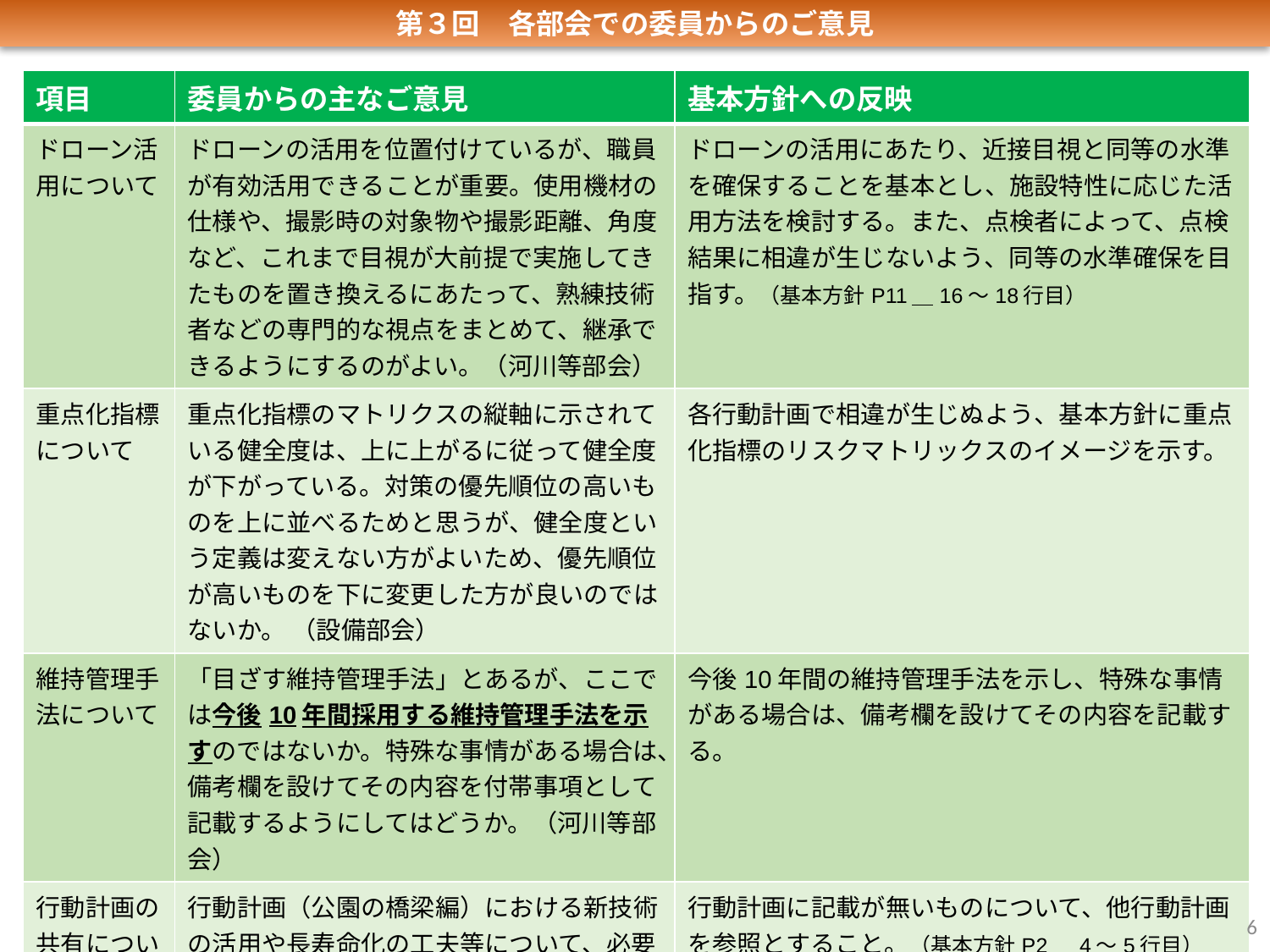

第３回　各部会での委員からのご意見
| 項目 | 委員からの主なご意見 | 基本方針への反映 |
| --- | --- | --- |
| ドローン活用について | ドローンの活用を位置付けているが、職員が有効活用できることが重要。使用機材の仕様や、撮影時の対象物や撮影距離、角度など、これまで目視が大前提で実施してきたものを置き換えるにあたって、熟練技術者などの専門的な視点をまとめて、継承できるようにするのがよい。（河川等部会） | ドローンの活用にあたり、近接目視と同等の水準を確保することを基本とし、施設特性に応じた活用方法を検討する。また、点検者によって、点検結果に相違が生じないよう、同等の水準確保を目指す。（基本方針P11＿16～18行目） |
| 重点化指標について | 重点化指標のマトリクスの縦軸に示されている健全度は、上に上がるに従って健全度が下がっている。対策の優先順位の高いものを上に並べるためと思うが、健全度という定義は変えない方がよいため、優先順位が高いものを下に変更した方が良いのではないか。 （設備部会） | 各行動計画で相違が生じぬよう、基本方針に重点化指標のリスクマトリックスのイメージを示す。 |
| 維持管理手法について | 「目ざす維持管理手法」とあるが、ここでは今後10年間採用する維持管理手法を示すのではないか。特殊な事情がある場合は、備考欄を設けてその内容を付帯事項として記載するようにしてはどうか。（河川等部会） | 今後10年間の維持管理手法を示し、特殊な事情がある場合は、備考欄を設けてその内容を記載する。 |
| 行動計画の共有について | 行動計画（公園の橋梁編）における新技術の活用や長寿命化の工夫等について、必要に応じて、道路の橋梁編を参照等と記載することで、全体計画をより活用できる。（道路・橋梁等部会） | 行動計画に記載が無いものについて、他行動計画を参照とすること。（基本方針P2＿4～5行目） |
6